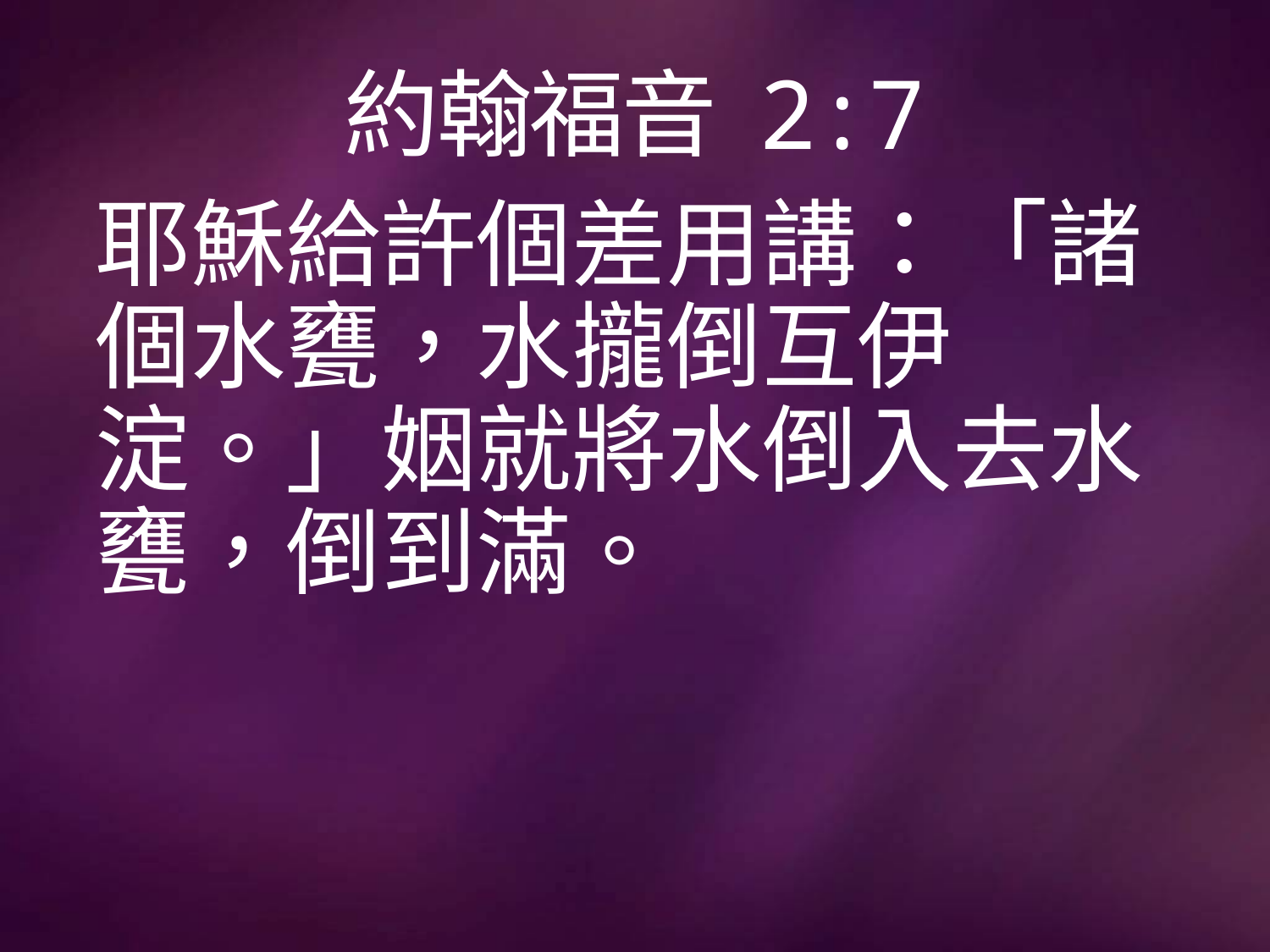

# 約翰福音 2:7
耶穌給許個差用講：「諸個水甕，水攏倒互伊淀。」姻就將水倒入去水甕，倒到滿。